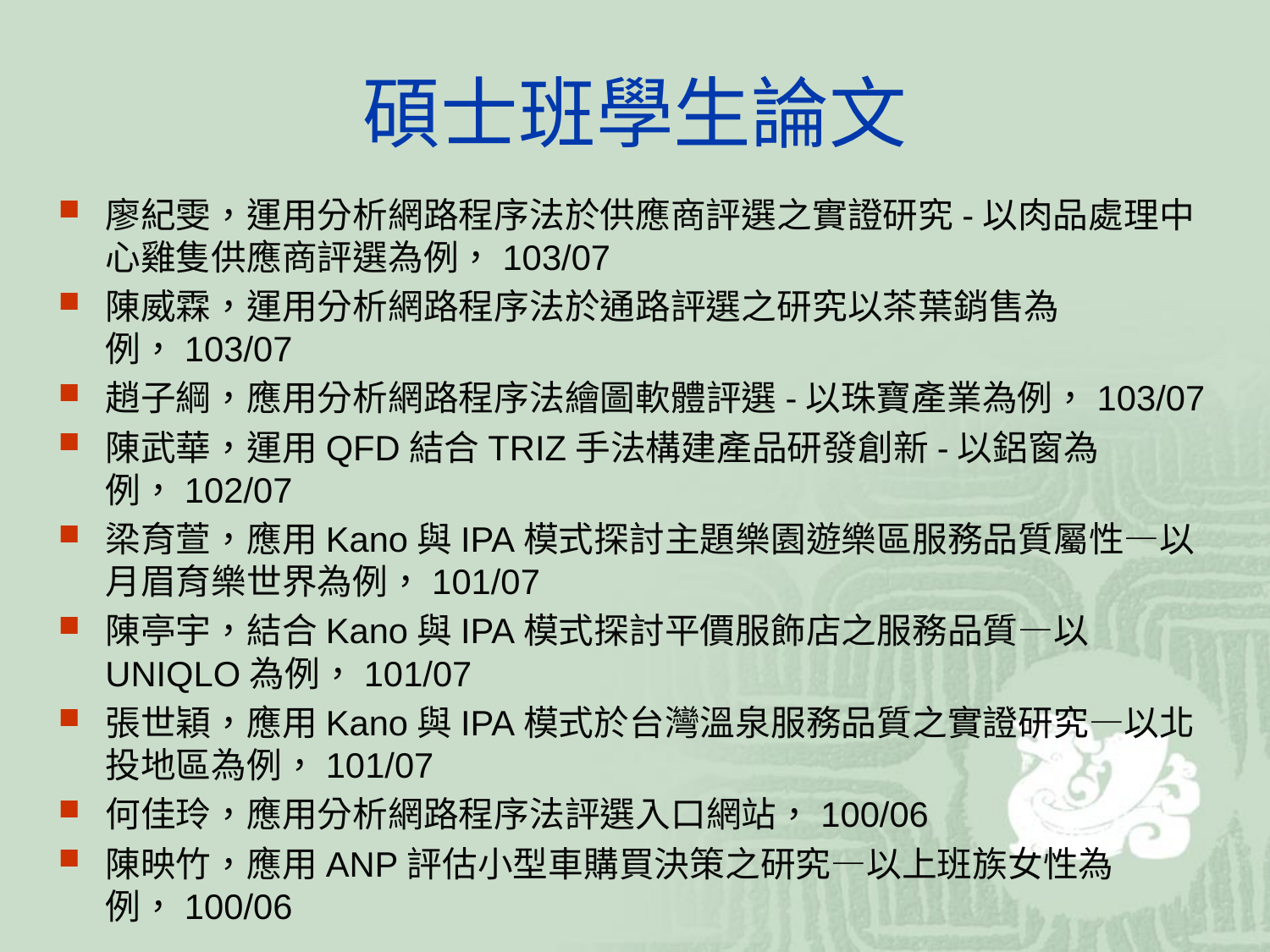

# 碩士班學生論文
廖紀雯，運用分析網路程序法於供應商評選之實證研究-以肉品處理中心雞隻供應商評選為例，103/07
陳威霖，運用分析網路程序法於通路評選之研究以茶葉銷售為例，103/07
趙子綱，應用分析網路程序法繪圖軟體評選-以珠寶產業為例，103/07
陳武華，運用QFD結合TRIZ手法構建產品研發創新-以鋁窗為例，102/07
梁育萱，應用Kano與IPA模式探討主題樂園遊樂區服務品質屬性—以月眉育樂世界為例，101/07
陳亭宇，結合Kano與IPA模式探討平價服飾店之服務品質—以UNIQLO為例，101/07
張世穎，應用Kano與IPA模式於台灣溫泉服務品質之實證研究—以北投地區為例，101/07
何佳玲，應用分析網路程序法評選入口網站，100/06
陳映竹，應用ANP評估小型車購買決策之研究—以上班族女性為例，100/06